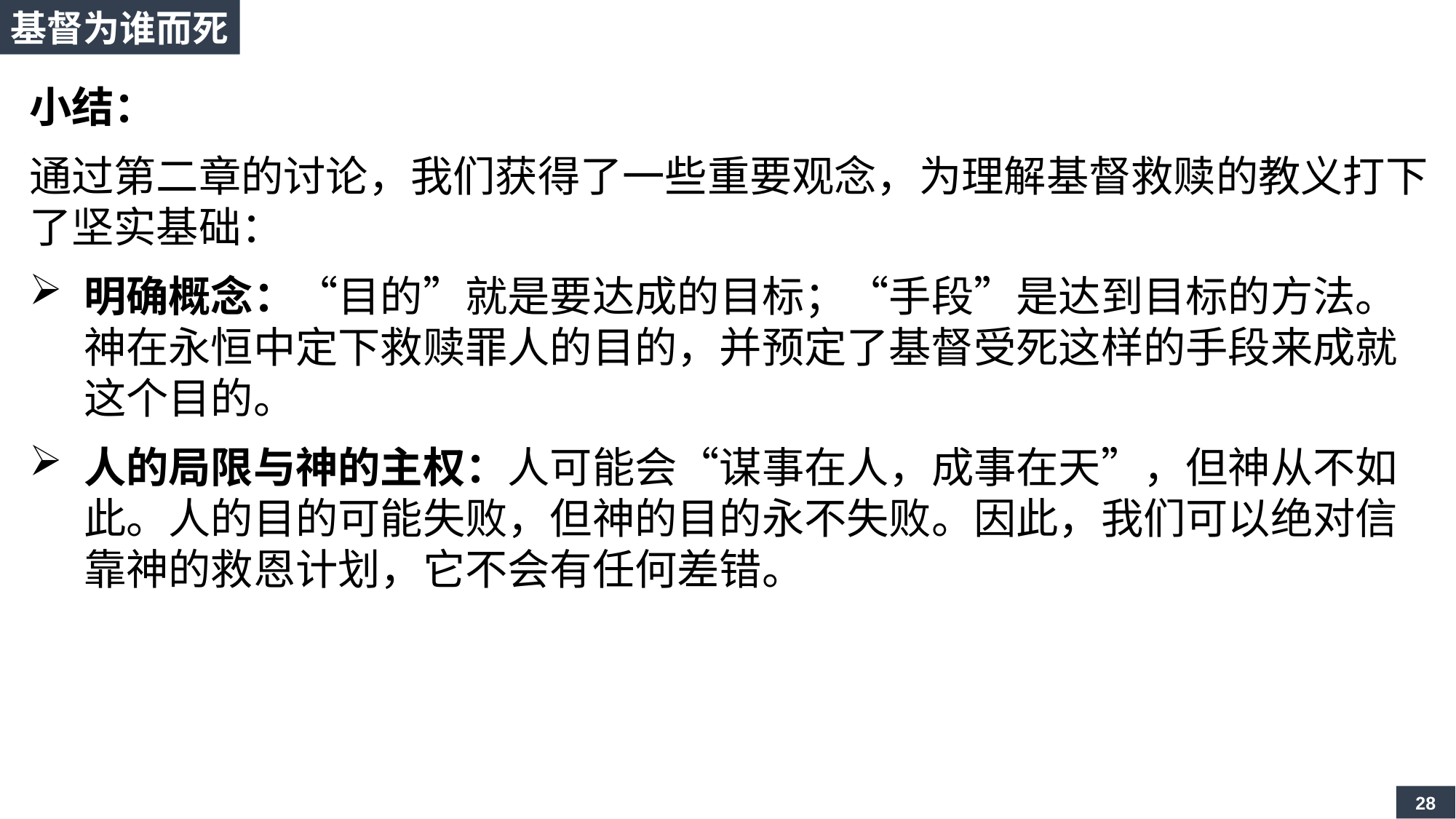

基督为谁而死
小结：
通过第二章的讨论，我们获得了一些重要观念，为理解基督救赎的教义打下了坚实基础：
明确概念：“目的”就是要达成的目标；“手段”是达到目标的方法。神在永恒中定下救赎罪人的目的，并预定了基督受死这样的手段来成就这个目的。
人的局限与神的主权：人可能会“谋事在人，成事在天”，但神从不如此。人的目的可能失败，但神的目的永不失败。因此，我们可以绝对信靠神的救恩计划，它不会有任何差错。
28